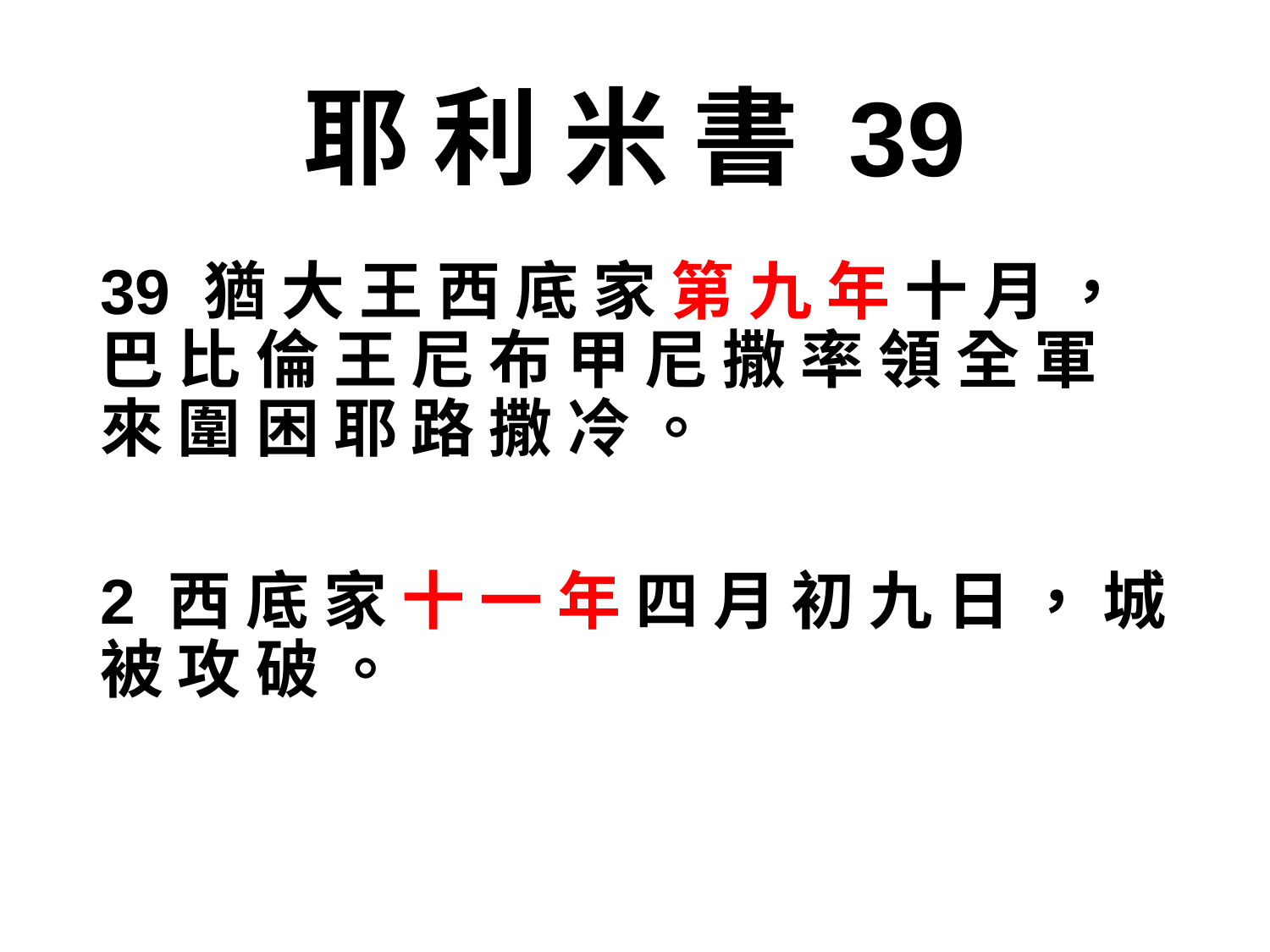

# 耶 利 米 書 39
39 猶 大 王 西 底 家 第 九 年 十 月 ， 巴 比 倫 王 尼 布 甲 尼 撒 率 領 全 軍 來 圍 困 耶 路 撒 冷 。

2 西 底 家 十 一 年 四 月 初 九 日 ， 城 被 攻 破 。